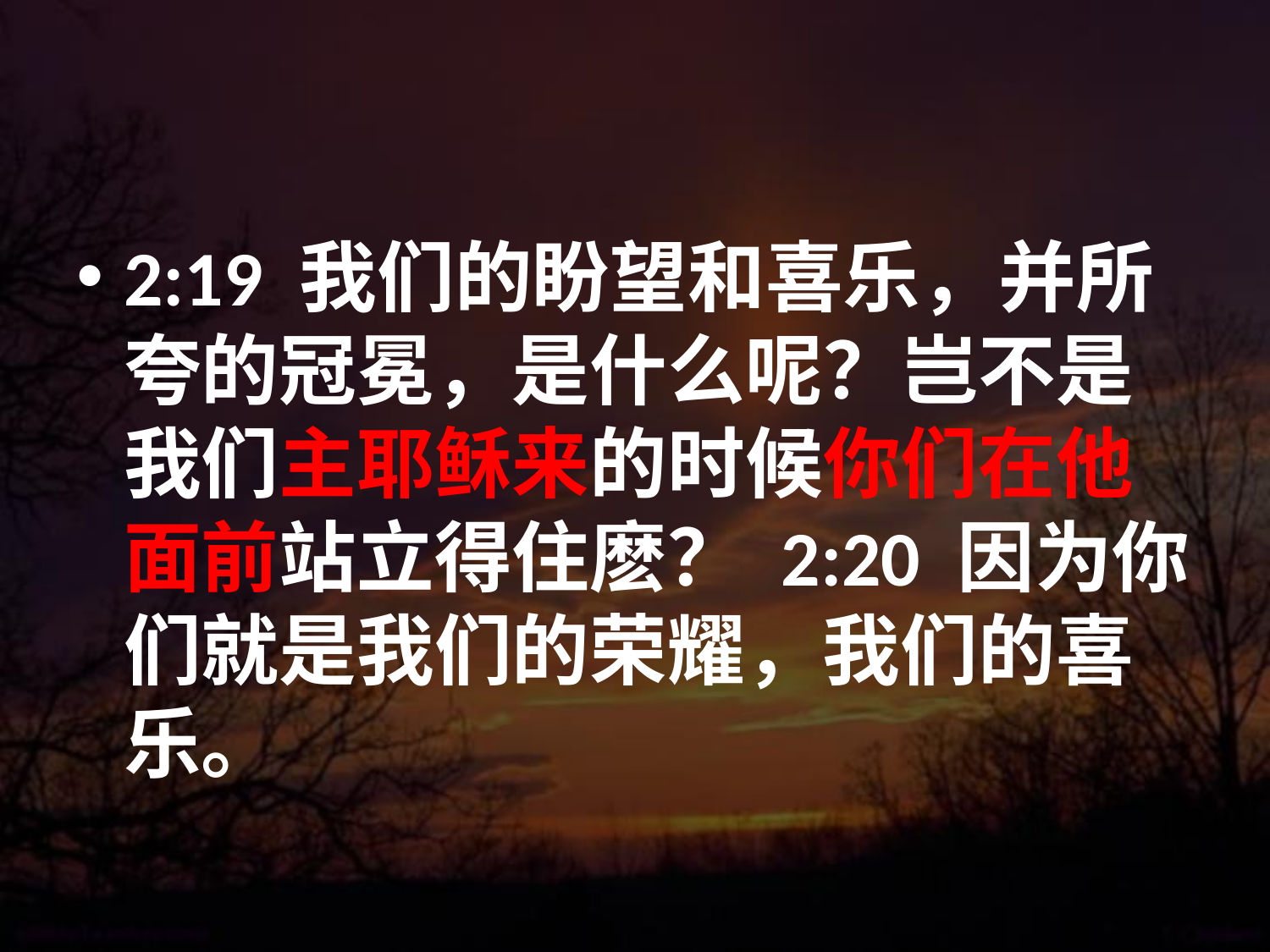

#
2:19 我们的盼望和喜乐，并所夸的冠冕，是什么呢？岂不是我们主耶稣来的时候你们在他面前站立得住麽？ 2:20 因为你们就是我们的荣耀，我们的喜乐。